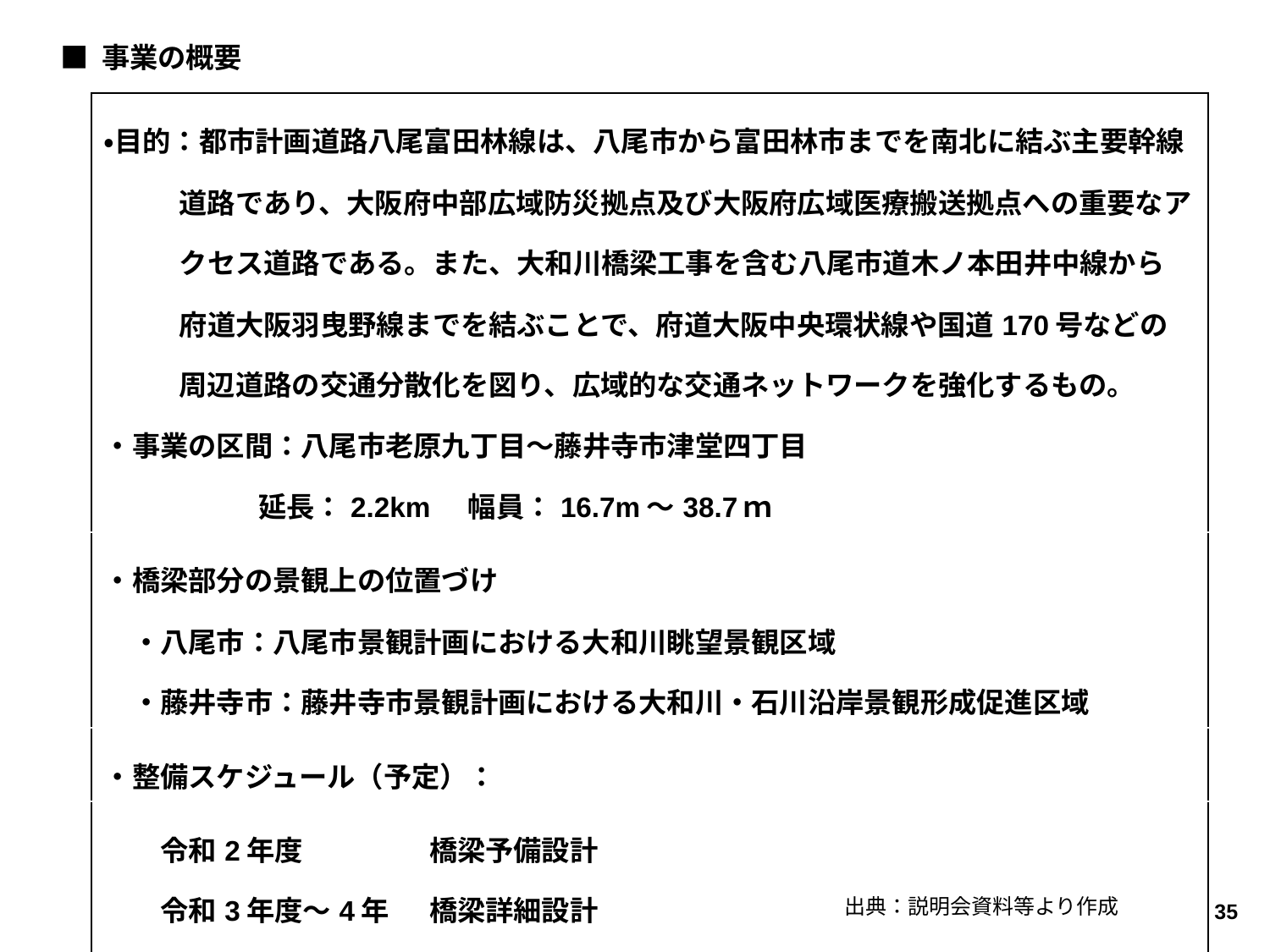

■ 事業の概要
| ・目的：都市計画道路八尾富田林線は、八尾市から富田林市までを南北に結ぶ主要幹線道路であり、大阪府中部広域防災拠点及び大阪府広域医療搬送拠点への重要なアクセス道路である。また、大和川橋梁工事を含む八尾市道木ノ本田井中線から　府道大阪羽曳野線までを結ぶことで、府道大阪中央環状線や国道170号などの周辺道路の交通分散化を図り、広域的な交通ネットワークを強化するもの。 ・事業の区間：八尾市老原九丁目～藤井寺市津堂四丁目 延長：2.2km 幅員：16.7m～38.7ｍ |  |
| --- | --- |
| ・橋梁部分の景観上の位置づけ　 　・八尾市：八尾市景観計画における大和川眺望景観区域 　・藤井寺市：藤井寺市景観計画における大和川・石川沿岸景観形成促進区域 |  |
| ・整備スケジュール（予定）： |  |
| 令和2年度 　　令和3年度～4年度　 　　令和5年度～ | 橋梁予備設計 橋梁詳細設計 橋梁工事 |
出典：説明会資料等より作成
35